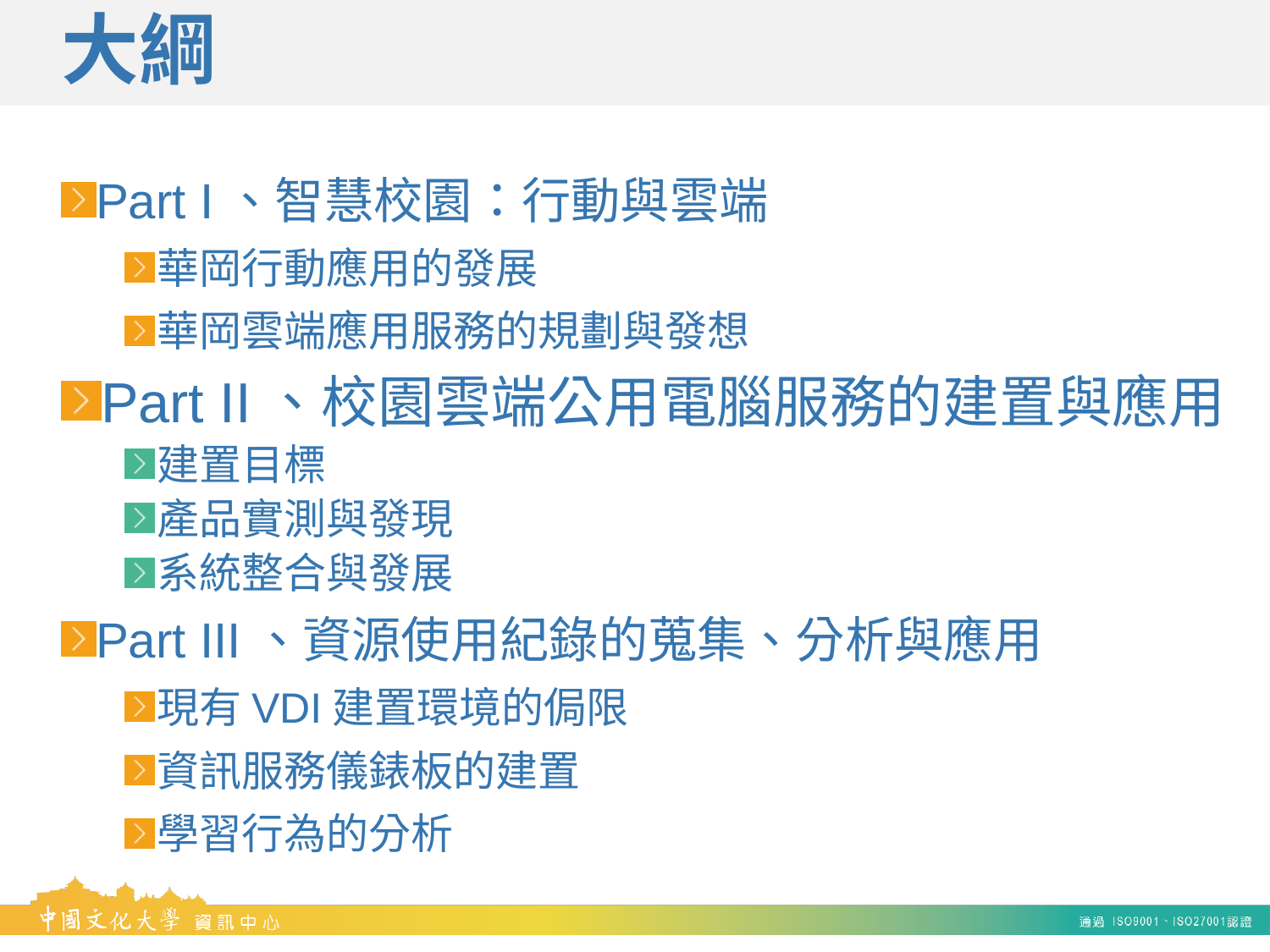

# 大綱
Part I、智慧校園：行動與雲端
華岡行動應用的發展
華岡雲端應用服務的規劃與發想
Part II、校園雲端公用電腦服務的建置與應用
建置目標
產品實測與發現
系統整合與發展
Part III、資源使用紀錄的蒐集、分析與應用
現有VDI建置環境的侷限
資訊服務儀錶板的建置
學習行為的分析